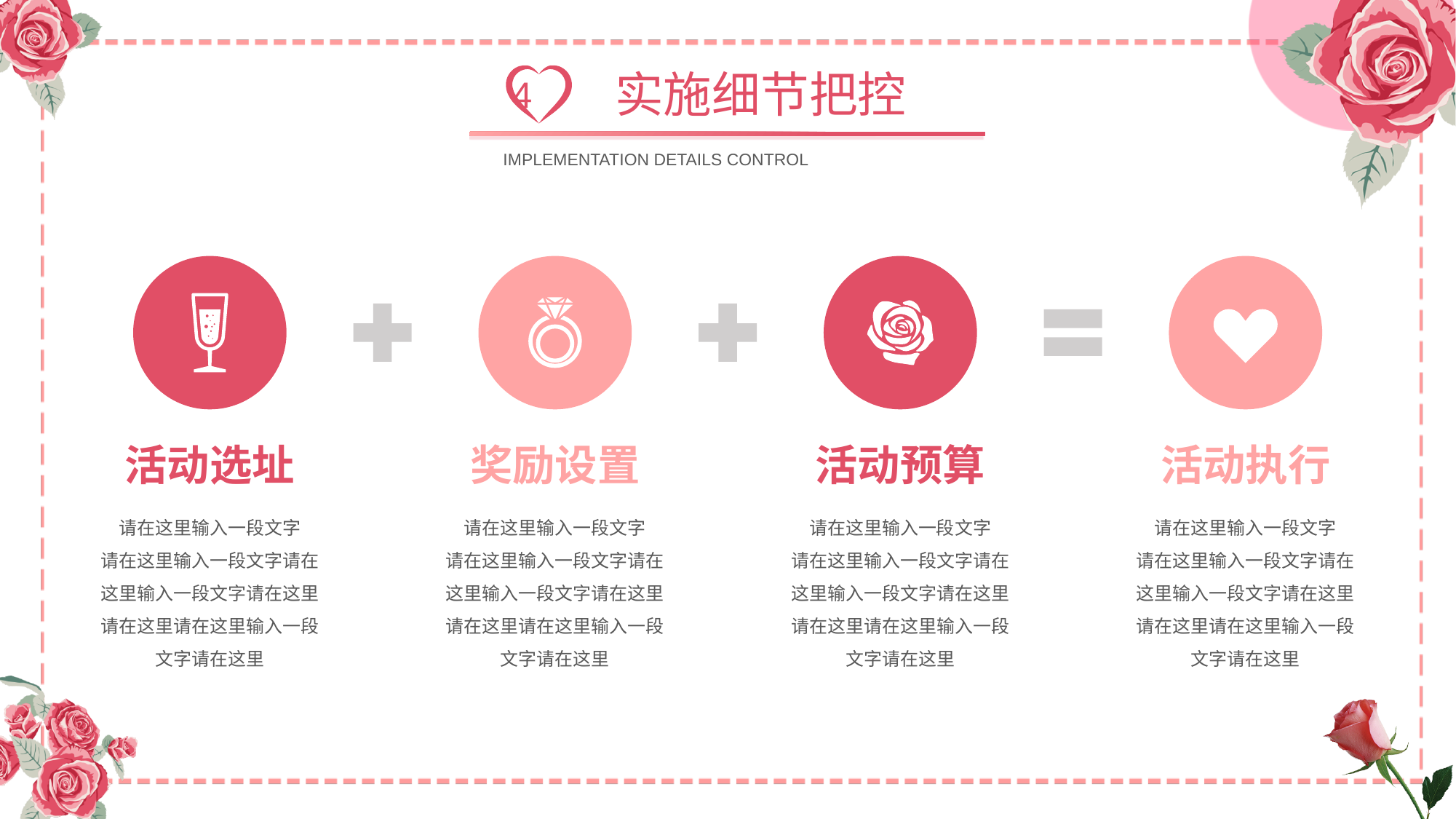

实施细节把控
4
IMPLEMENTATION DETAILS CONTROL

活动选址
奖励设置
活动预算
活动执行
请在这里输入一段文字
请在这里输入一段文字请在这里输入一段文字请在这里请在这里请在这里输入一段文字请在这里
请在这里输入一段文字
请在这里输入一段文字请在这里输入一段文字请在这里请在这里请在这里输入一段文字请在这里
请在这里输入一段文字
请在这里输入一段文字请在这里输入一段文字请在这里请在这里请在这里输入一段文字请在这里
请在这里输入一段文字
请在这里输入一段文字请在这里输入一段文字请在这里请在这里请在这里输入一段文字请在这里